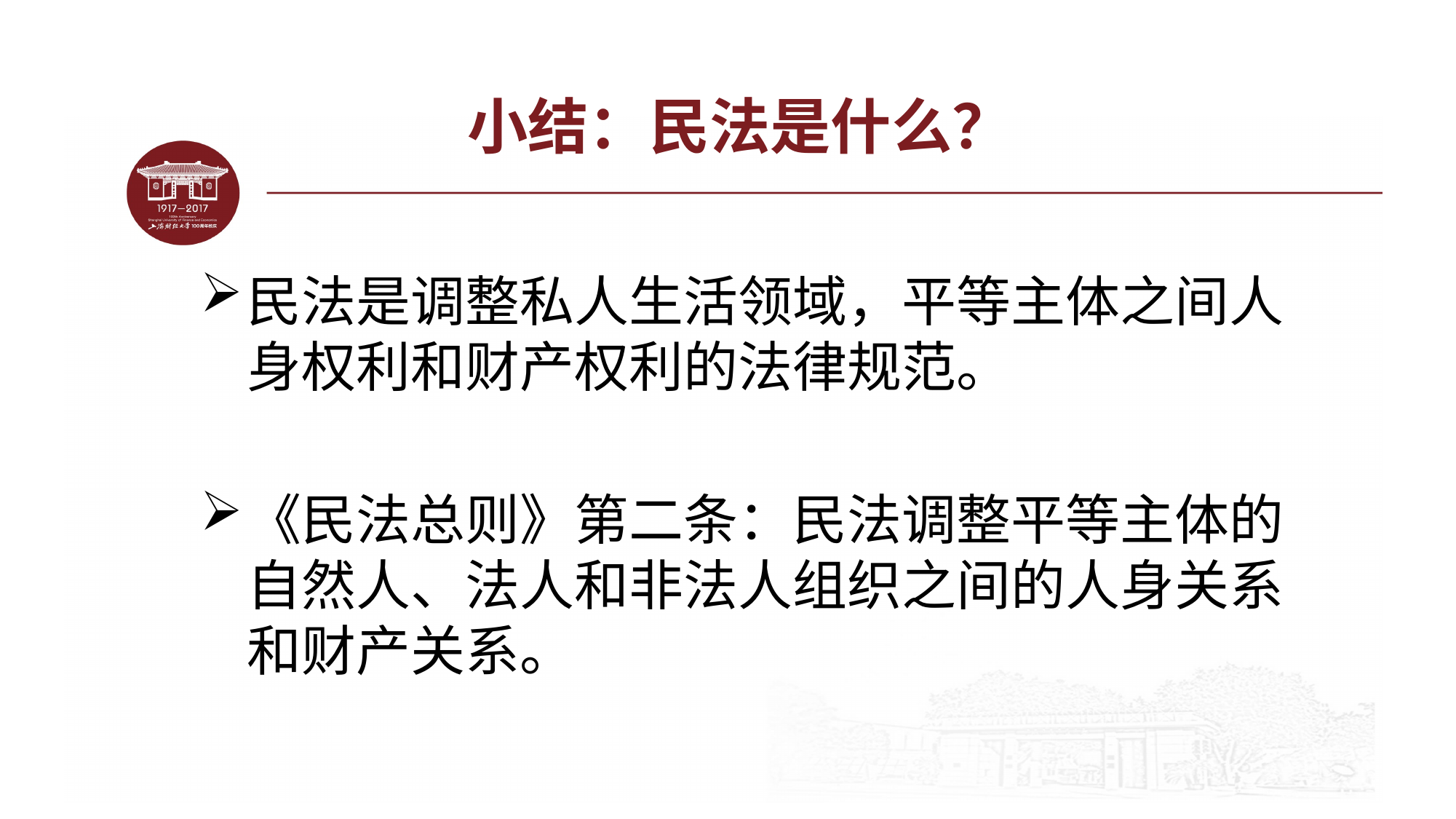

# 小结：民法是什么？
民法是调整私人生活领域，平等主体之间人身权利和财产权利的法律规范。

《民法总则》第二条：民法调整平等主体的自然人、法人和非法人组织之间的人身关系和财产关系。